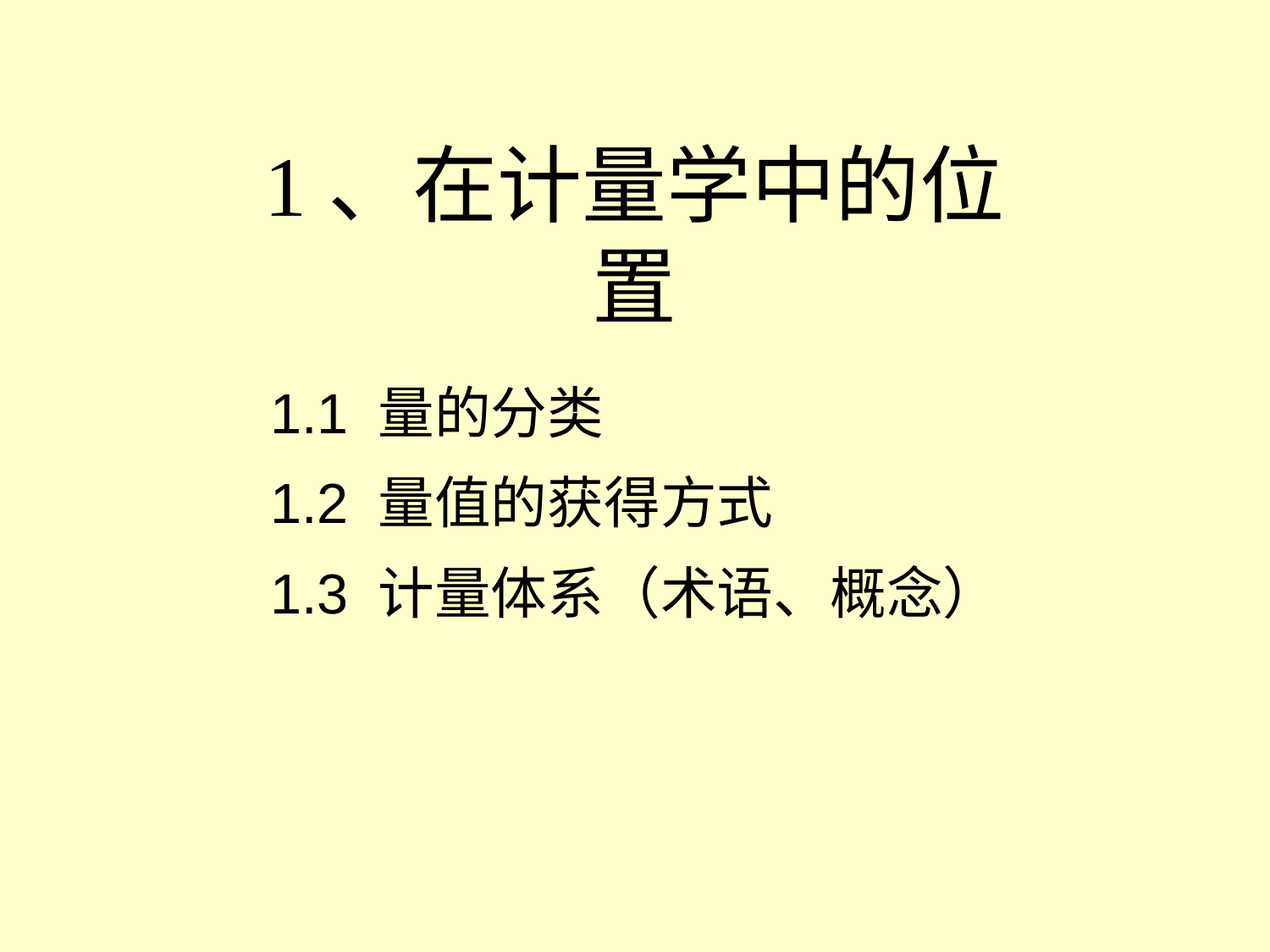

# 1、在计量学中的位置
1.1 量的分类
1.2 量值的获得方式
1.3 计量体系（术语、概念）